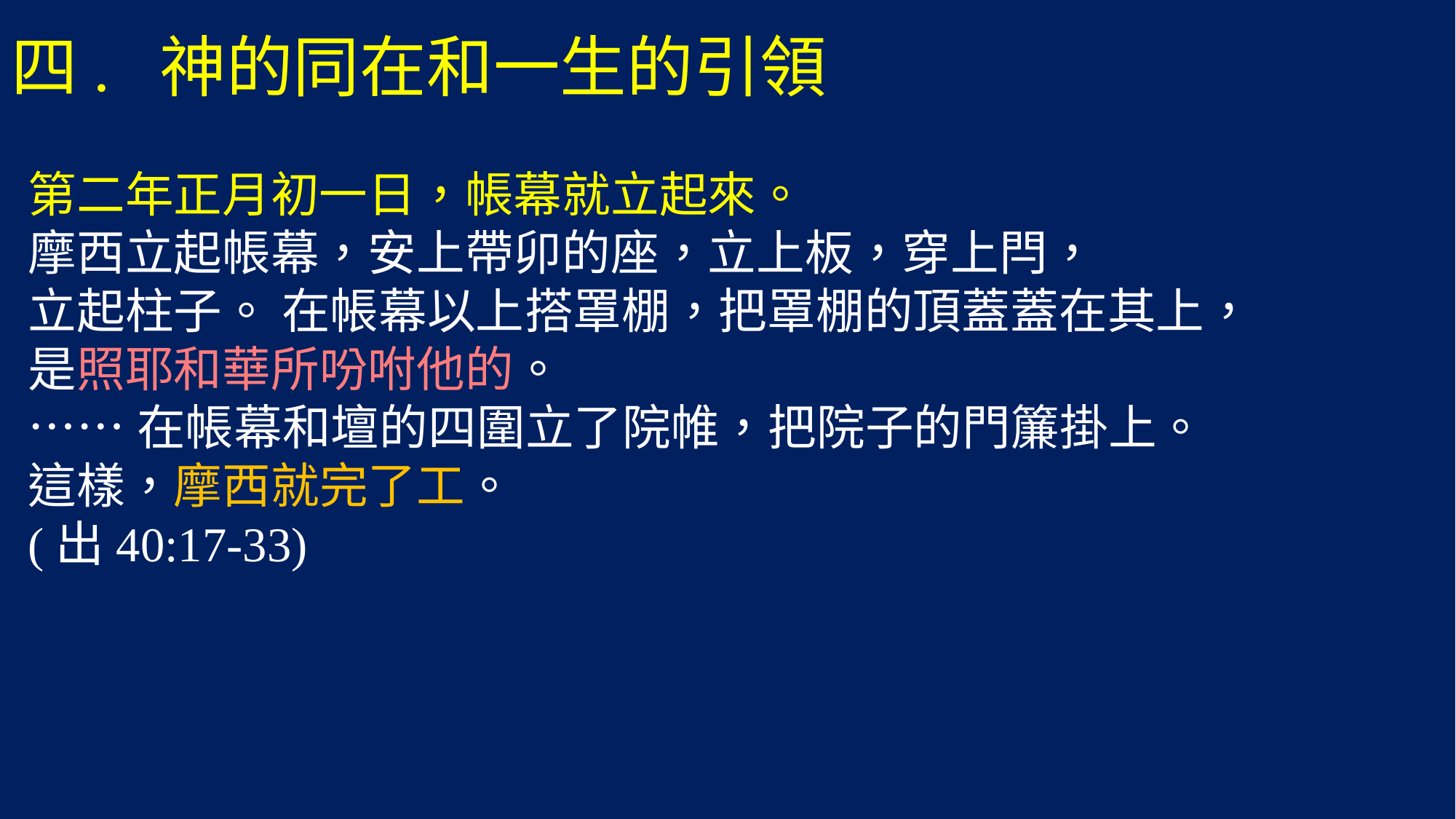

# 四.  神的同在和一生的引領

第二年正月初一日，帳幕就立起來。
摩西立起帳幕，安上帶卯的座，立上板，穿上閂，
立起柱子。 在帳幕以上搭罩棚，把罩棚的頂蓋蓋在其上，
是照耶和華所吩咐他的。
……在帳幕和壇的四圍立了院帷，把院子的門簾掛上。
這樣，摩西就完了工。
(出40:17-33)